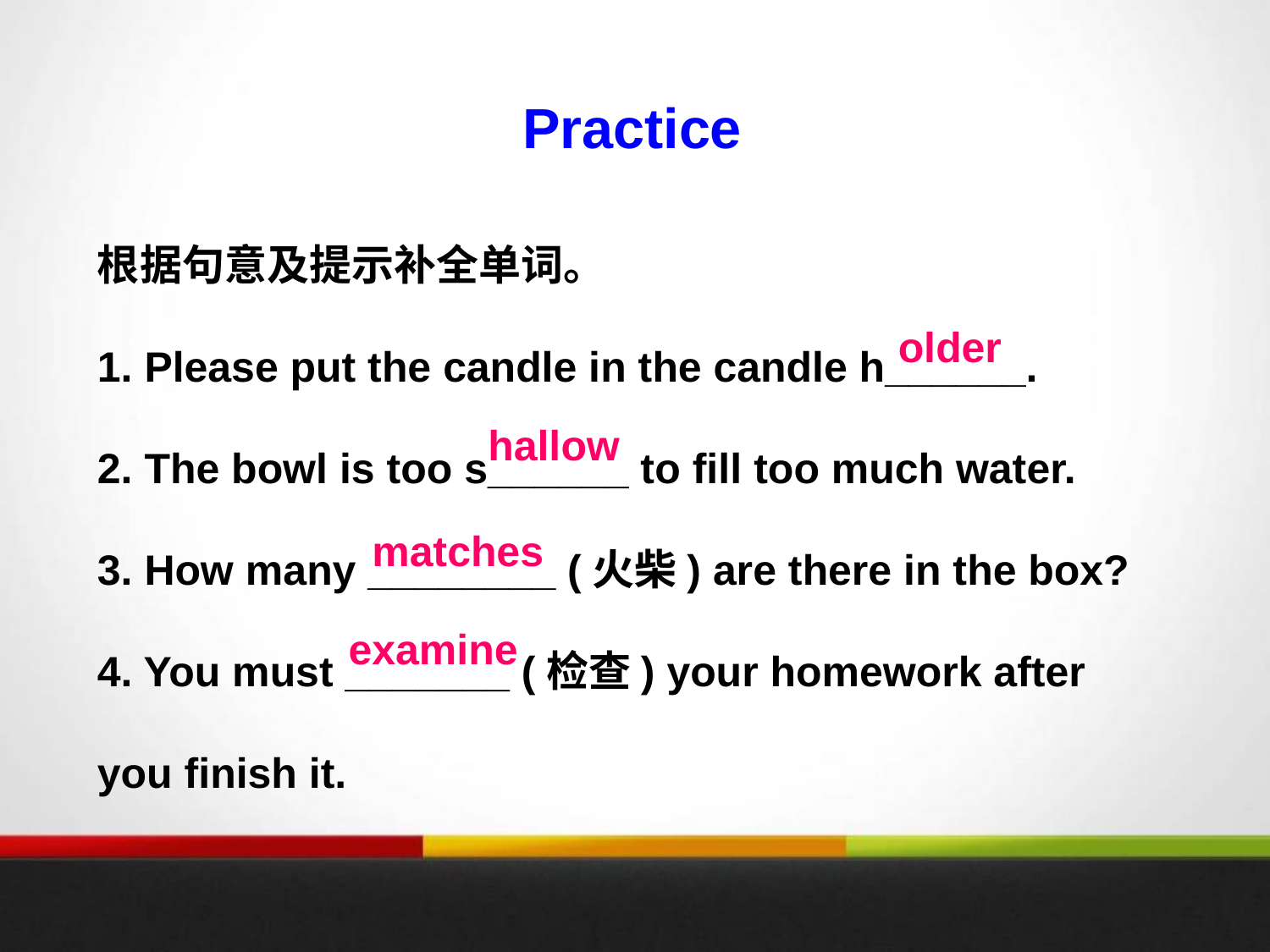

Practice
根据句意及提示补全单词。
1. Please put the candle in the candle h______.
2. The bowl is too s______ to fill too much water.
3. How many ________ (火柴) are there in the box?
4. You must _______ (检查) your homework after you finish it.
older
hallow
matches
examine